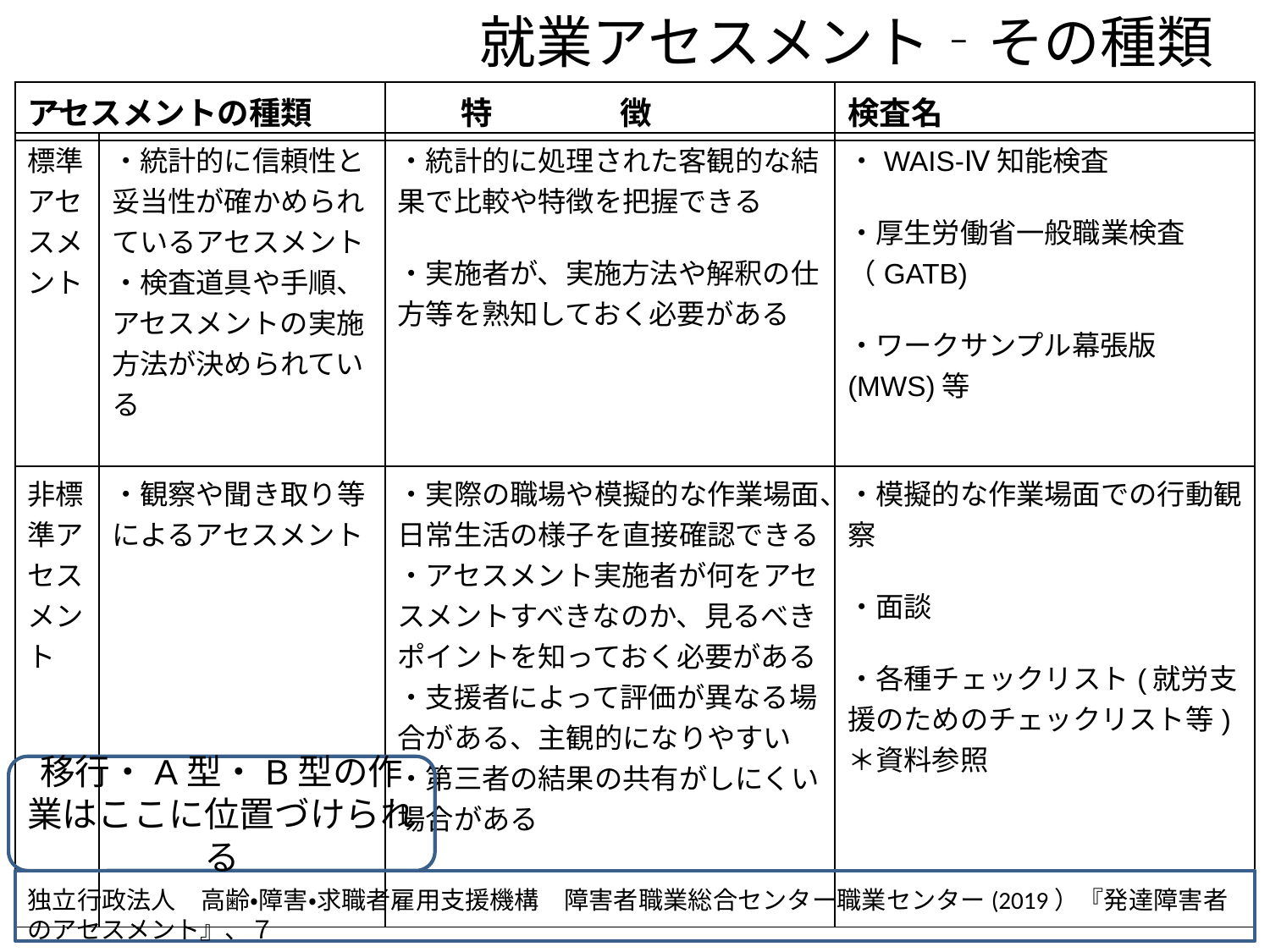

就業アセスメント‐その種類‐

| アセスメントの種類 | 特　　　　徴 | 検査名 |
| --- | --- | --- |
| 標準アセスメント | ・統計的に信頼性と妥当性が確かめられているアセスメント ・検査道具や手順、アセスメントの実施方法が決められている | ・統計的に処理された客観的な結果で比較や特徴を把握できる ・実施者が、実施方法や解釈の仕方等を熟知しておく必要がある | ・WAIS-Ⅳ知能検査 ・厚生労働省一般職業検査（GATB) ・ワークサンプル幕張版(MWS)等 |
| --- | --- | --- | --- |
| 非標準アセスメント | ・観察や聞き取り等によるアセスメント | ・実際の職場や模擬的な作業場面、日常生活の様子を直接確認できる ・アセスメント実施者が何をアセスメントすべきなのか、見るべきポイントを知っておく必要がある ・支援者によって評価が異なる場合がある、主観的になりやすい ・第三者の結果の共有がしにくい場合がある | ・模擬的な作業場面での行動観察 ・面談 ・各種チェックリスト(就労支援のためのチェックリスト等) ＊資料参照 |
移行・A型・B型の作業はここに位置づけられる

独立行政法人　高齢・障害・求職者雇用支援機構　障害者職業総合センター職業センター(2019）『発達障害者のアセスメント』、７